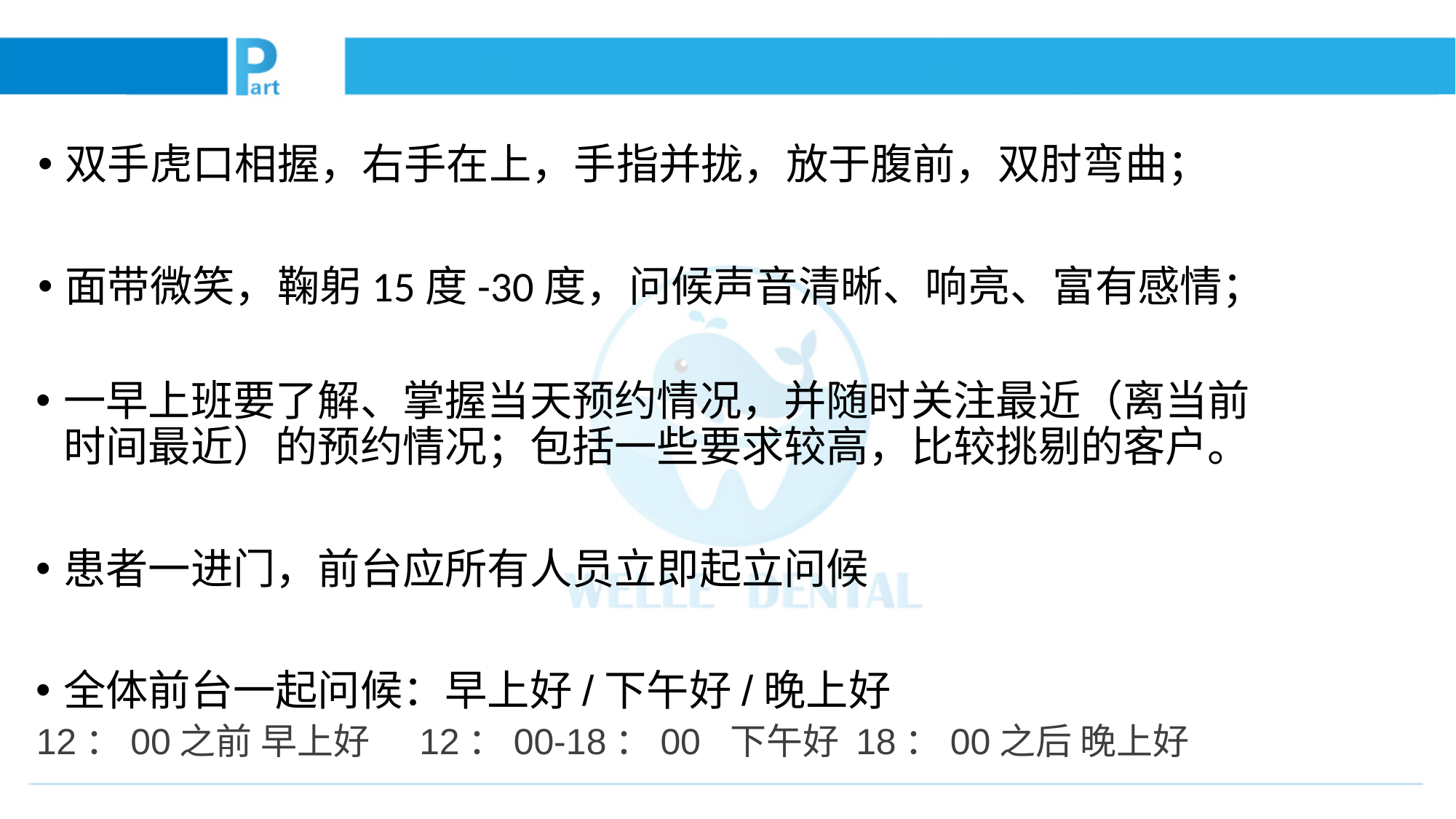

双手虎口相握，右手在上，手指并拢，放于腹前，双肘弯曲；

面带微笑，鞠躬15度-30度，问候声音清晰、响亮、富有感情；
一早上班要了解、掌握当天预约情况，并随时关注最近（离当前时间最近）的预约情况；包括一些要求较高，比较挑剔的客户。

患者一进门，前台应所有人员立即起立问候

全体前台一起问候：早上好/下午好/晚上好
12：00之前 早上好     12：00-18：00  下午好 18：00之后 晚上好